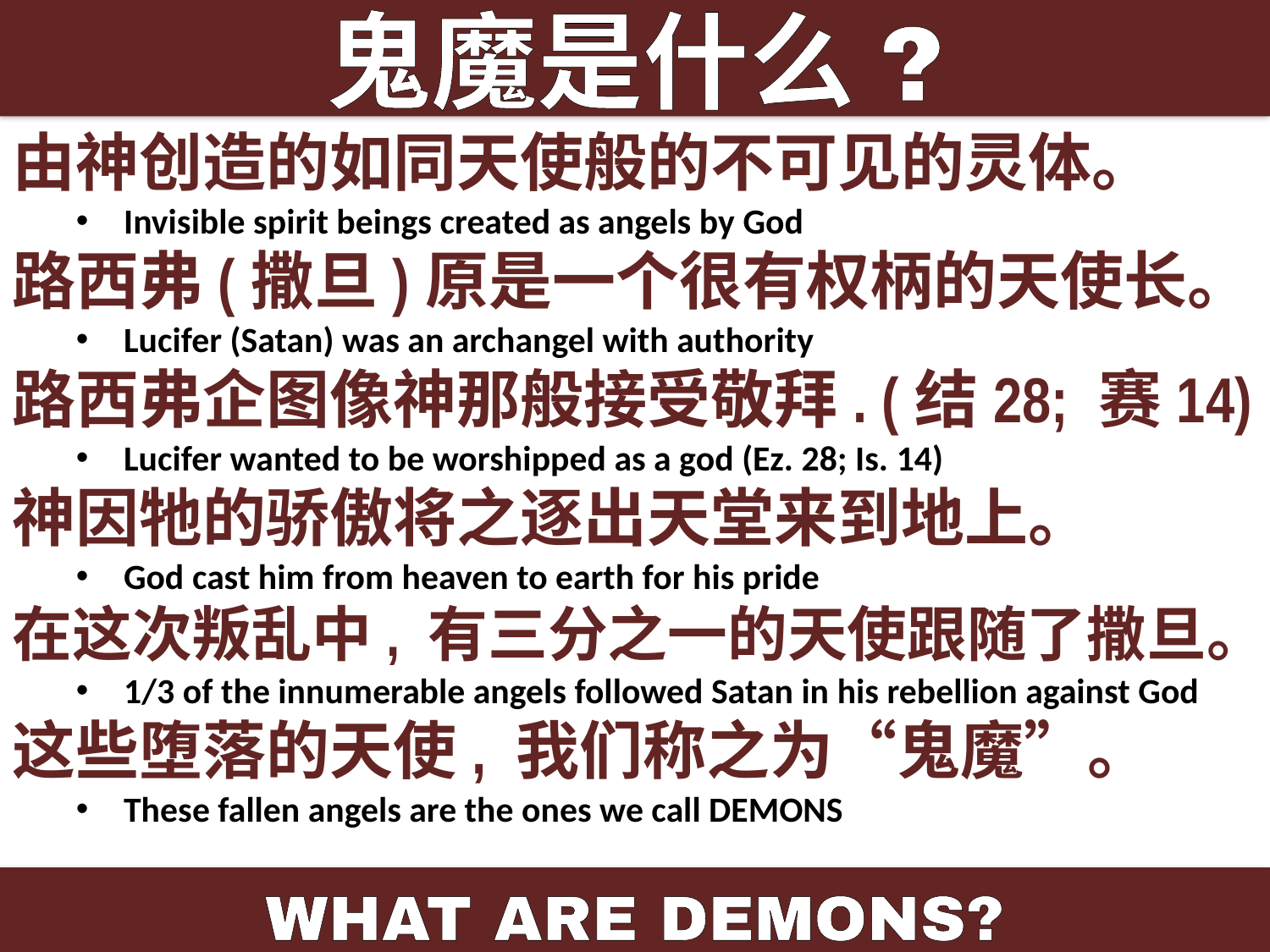

鬼魔是什么?
由神创造的如同天使般的不可见的灵体。
Invisible spirit beings created as angels by God
路西弗(撒旦)原是一个很有权柄的天使长。
Lucifer (Satan) was an archangel with authority
路西弗企图像神那般接受敬拜. (结28; 赛14)
Lucifer wanted to be worshipped as a god (Ez. 28; Is. 14)
神因牠的骄傲将之逐出天堂来到地上。
God cast him from heaven to earth for his pride
在这次叛乱中, 有三分之一的天使跟随了撒旦。
1/3 of the innumerable angels followed Satan in his rebellion against God
这些堕落的天使, 我们称之为“鬼魔”。
These fallen angels are the ones we call DEMONS
WHAT ARE DEMONS?